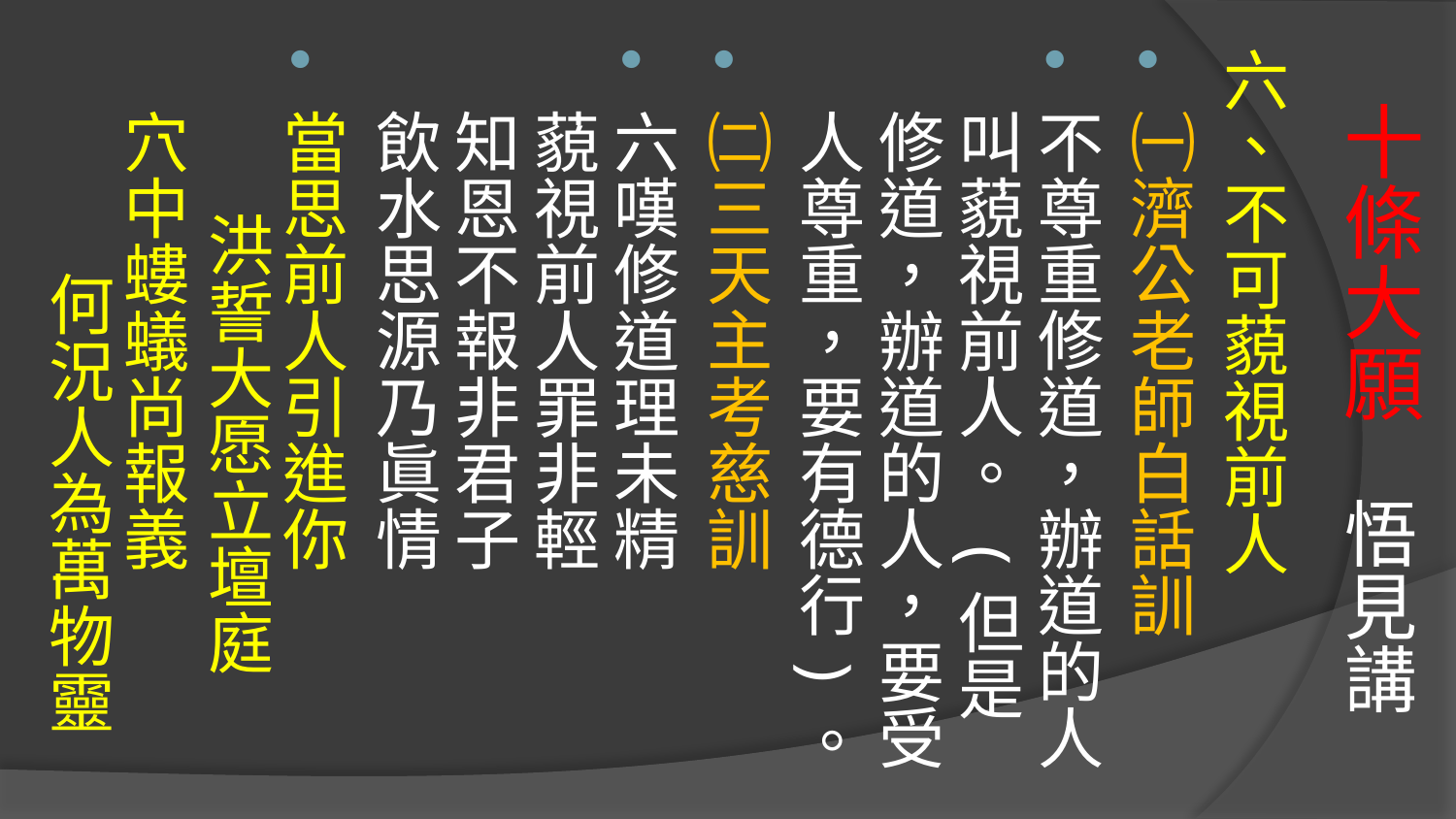

# 十條大願    悟見講
六、不可藐視前人
㈠濟公老師白話訓
不尊重修道，辦道的人叫藐視前人。 (但是修道，辦道的人，要受人尊重，要有德行)。
㈡三天主考慈訓
六嘆修道理未精              藐視前人罪非輕
知恩不報非君子               飲水思源乃眞情
當思前人引進你                      洪誓大愿立壇庭
穴中螻蟻尚報義                          何況人為萬物靈